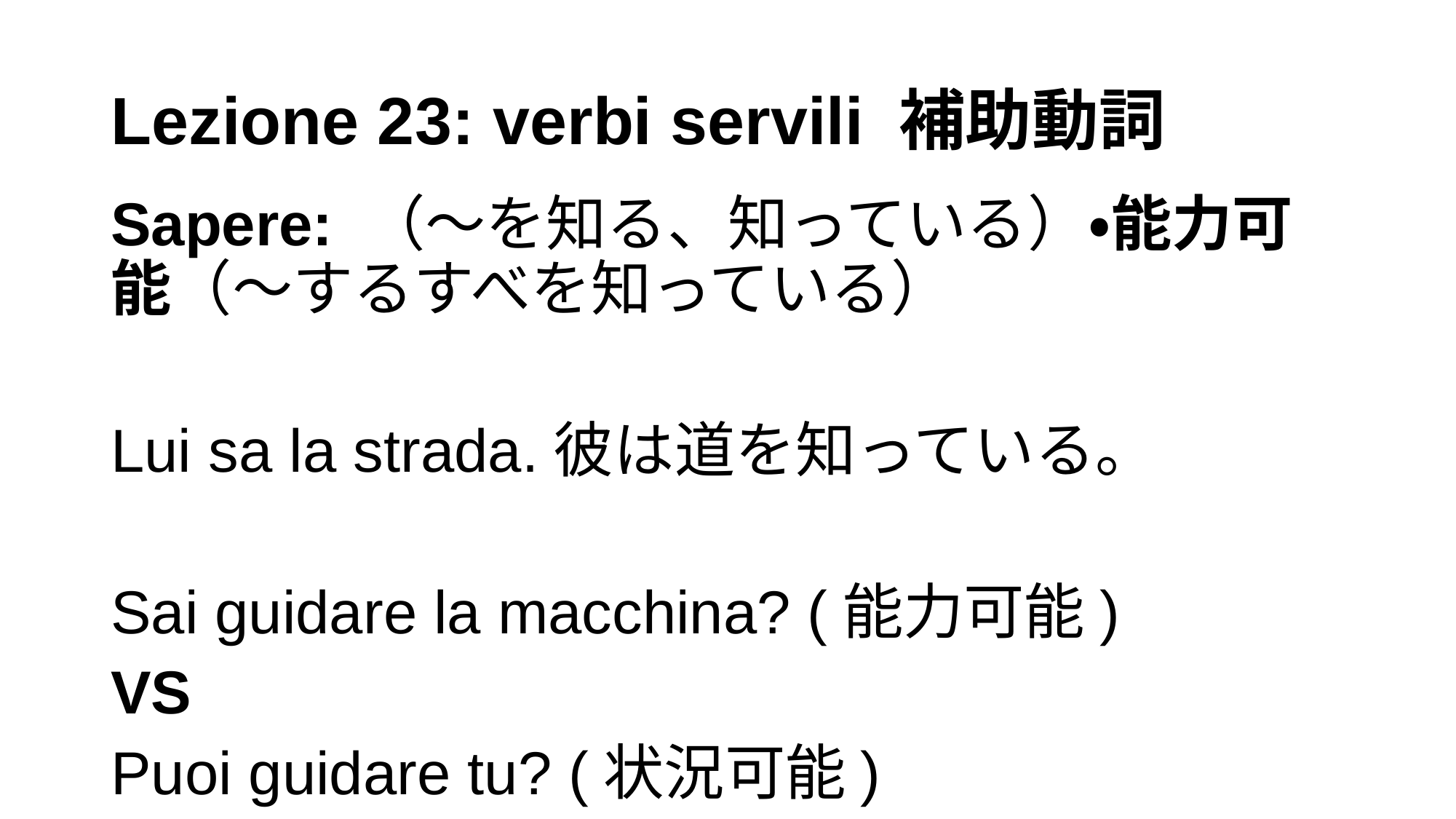

# Lezione 23: verbi servili 補助動詞
Sapere: （～を知る、知っている）・能力可能（～するすべを知っている）

Lui sa la strada.彼は道を知っている。

Sai guidare la macchina? (能力可能)
VS
Puoi guidare tu? (状況可能)